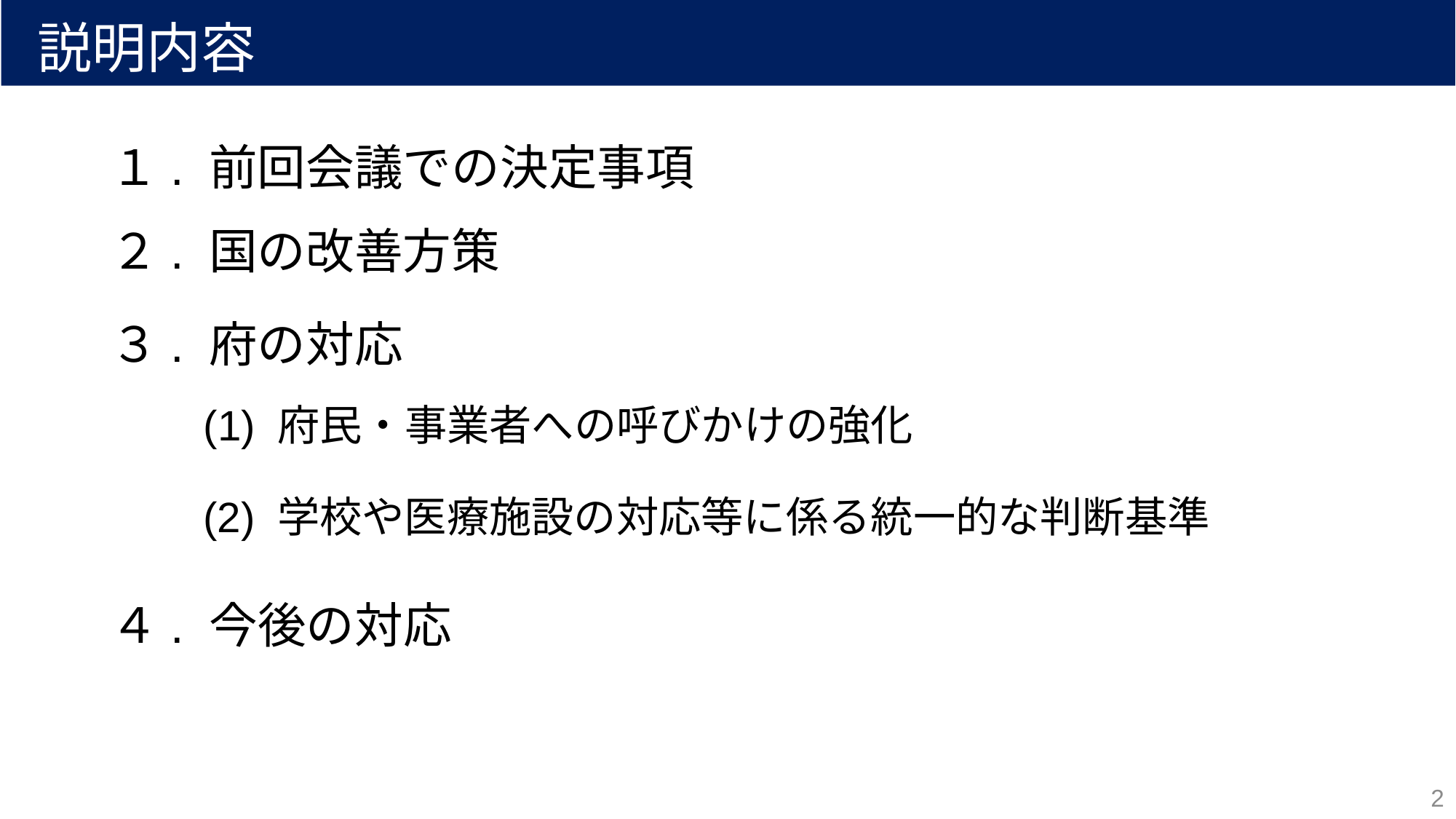

# 説明内容
１. 前回会議での決定事項
２. 国の改善方策
３. 府の対応
       (1) 府民・事業者への呼びかけの強化
       (2) 学校や医療施設の対応等に係る統一的な判断基準
４. 今後の対応
2